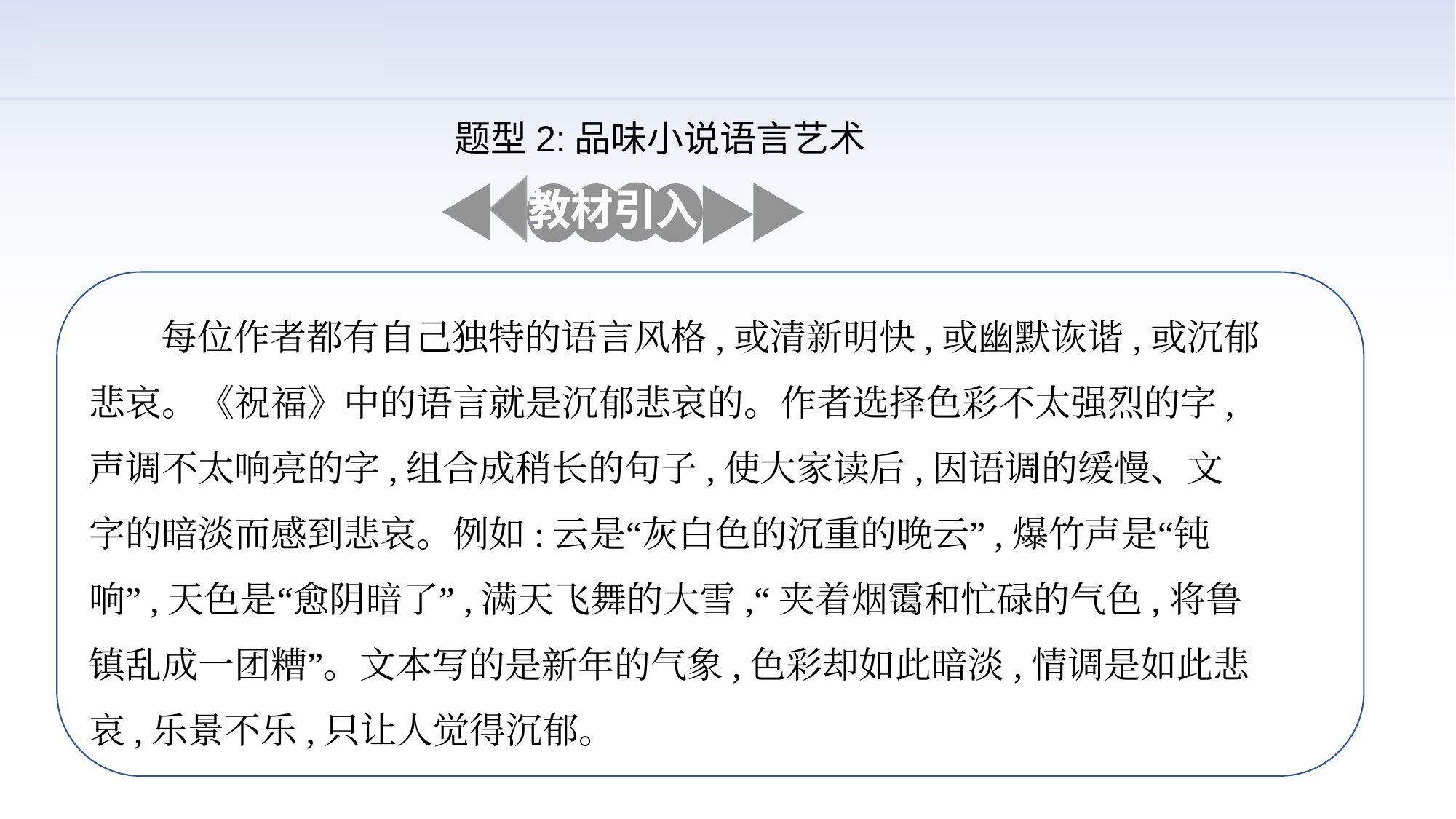

题型2:品味小说语言艺术

教材引入

教材引入

       每位作者都有自己独特的语言风格,或清新明快,或幽默诙谐,或沉郁悲哀。《祝福》中的语言就是沉郁悲哀的。作者选择色彩不太强烈的字,声调不太响亮的字,组合成稍长的句子,使大家读后,因语调的缓慢、文字的暗淡而感到悲哀。例如:云是“灰白色的沉重的晚云”,爆竹声是“钝响”,天色是“愈阴暗了”,满天飞舞的大雪,“夹着烟霭和忙碌的气色,将鲁镇乱成一团糟”。文本写的是新年的气象,色彩却如此暗淡,情调是如此悲哀,乐景不乐,只让人觉得沉郁。